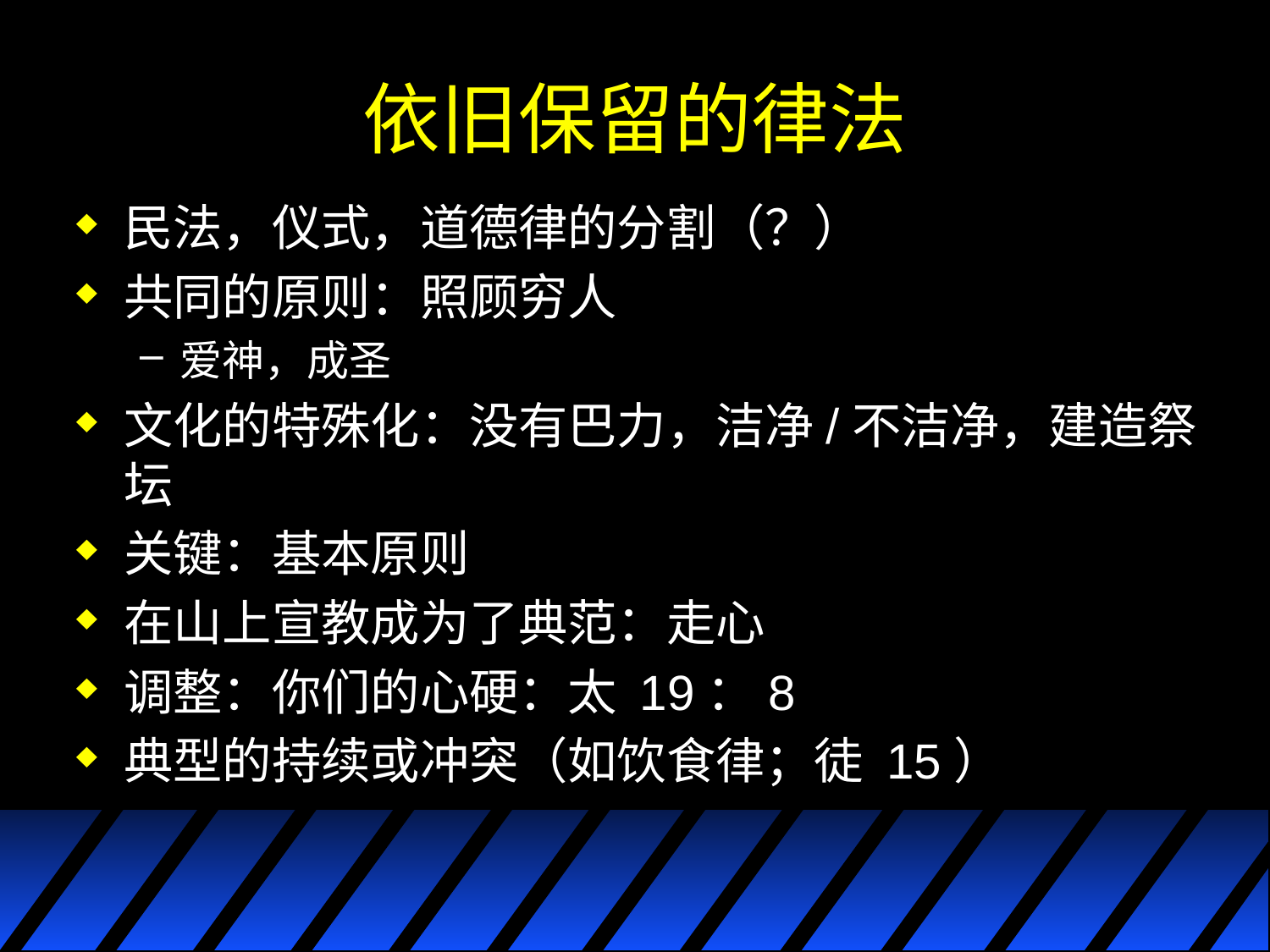

# 依旧保留的律法
民法，仪式，道德律的分割（？）
共同的原则：照顾穷人
爱神，成圣
文化的特殊化：没有巴力，洁净/不洁净，建造祭坛
关键：基本原则
在山上宣教成为了典范：走心
调整：你们的心硬：太 19：8
典型的持续或冲突（如饮食律；徒 15）